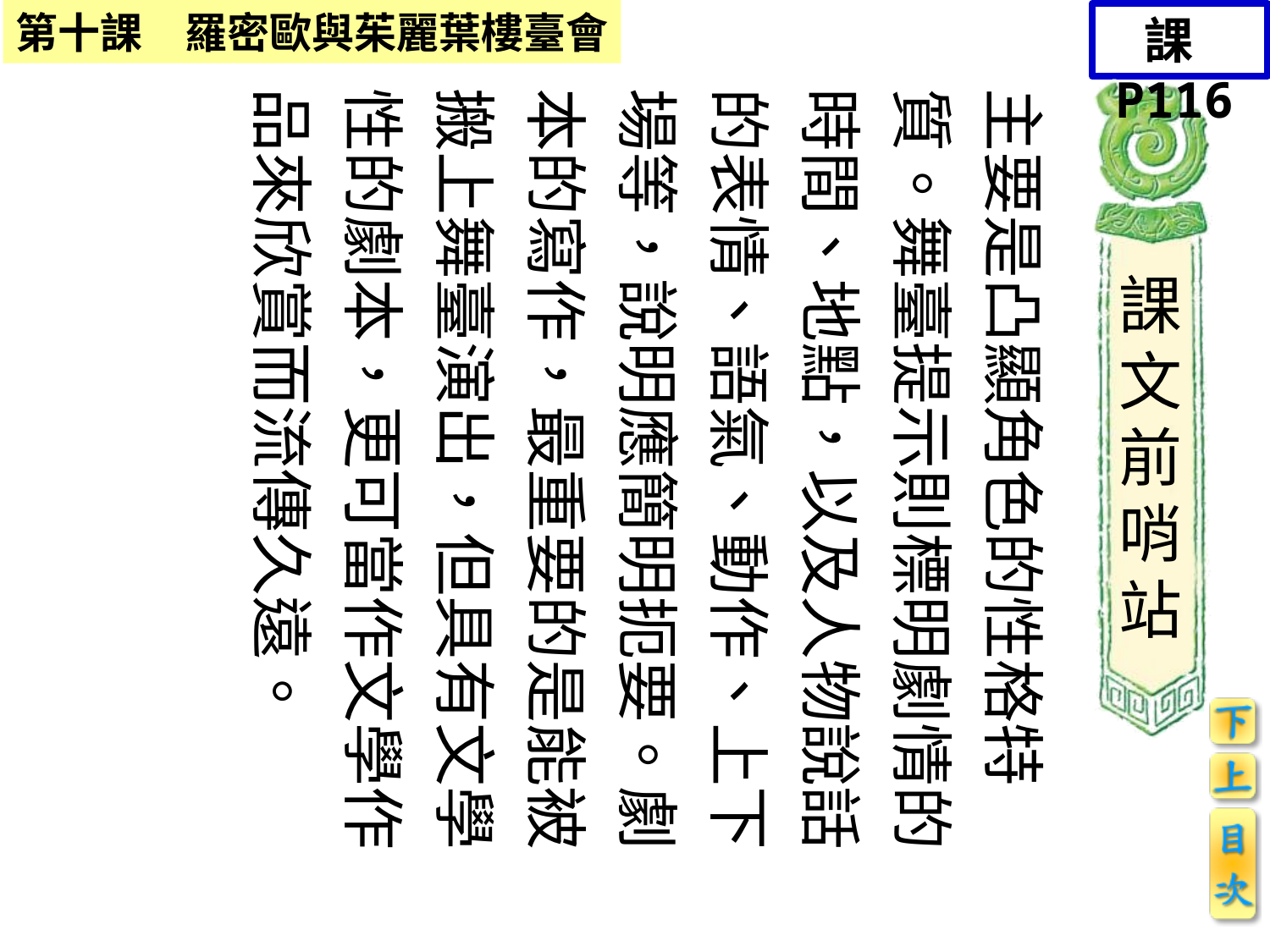

課P116
主要是凸顯角色的性格特質。舞臺提示則標明劇情的時間、地點，以及人物說話的表情、語氣、動作、上下場等，說明應簡明扼要。劇本的寫作，最重要的是能被搬上舞臺演出，但具有文學性的劇本，更可當作文學作品來欣賞而流傳久遠。
課文前哨站